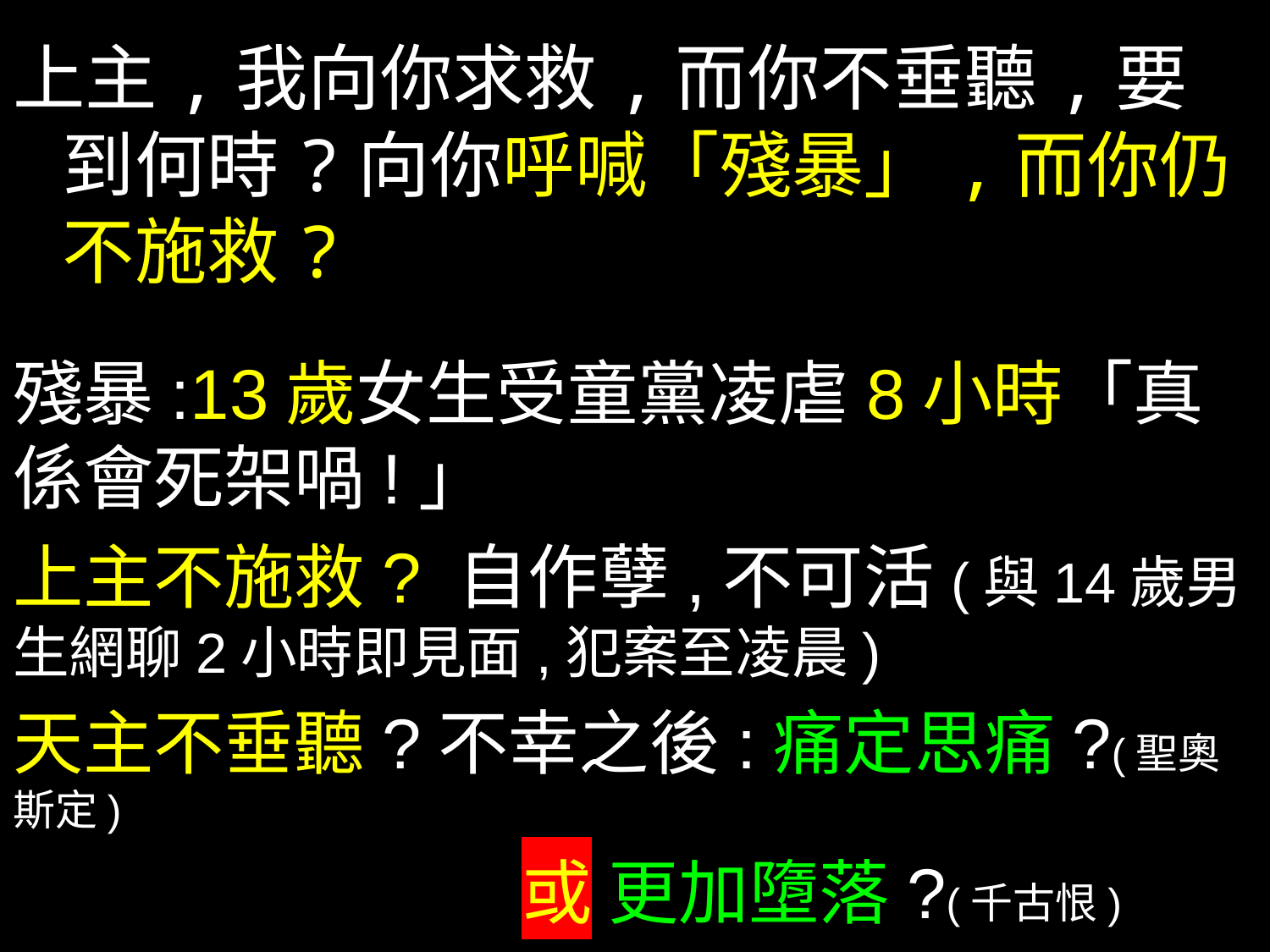

上主,我向你求救,而你不垂聽,要到何時?向你呼喊「殘暴」,而你仍不施救?
殘暴:13歲女生受童黨凌虐8小時「真係會死架喎!」
上主不施救? 自作孽,不可活(與14歲男生網聊2小時即見面,犯案至凌晨)
天主不垂聽?不幸之後:痛定思痛?(聖奧斯定)
                               或 更加墮落?(千古恨)